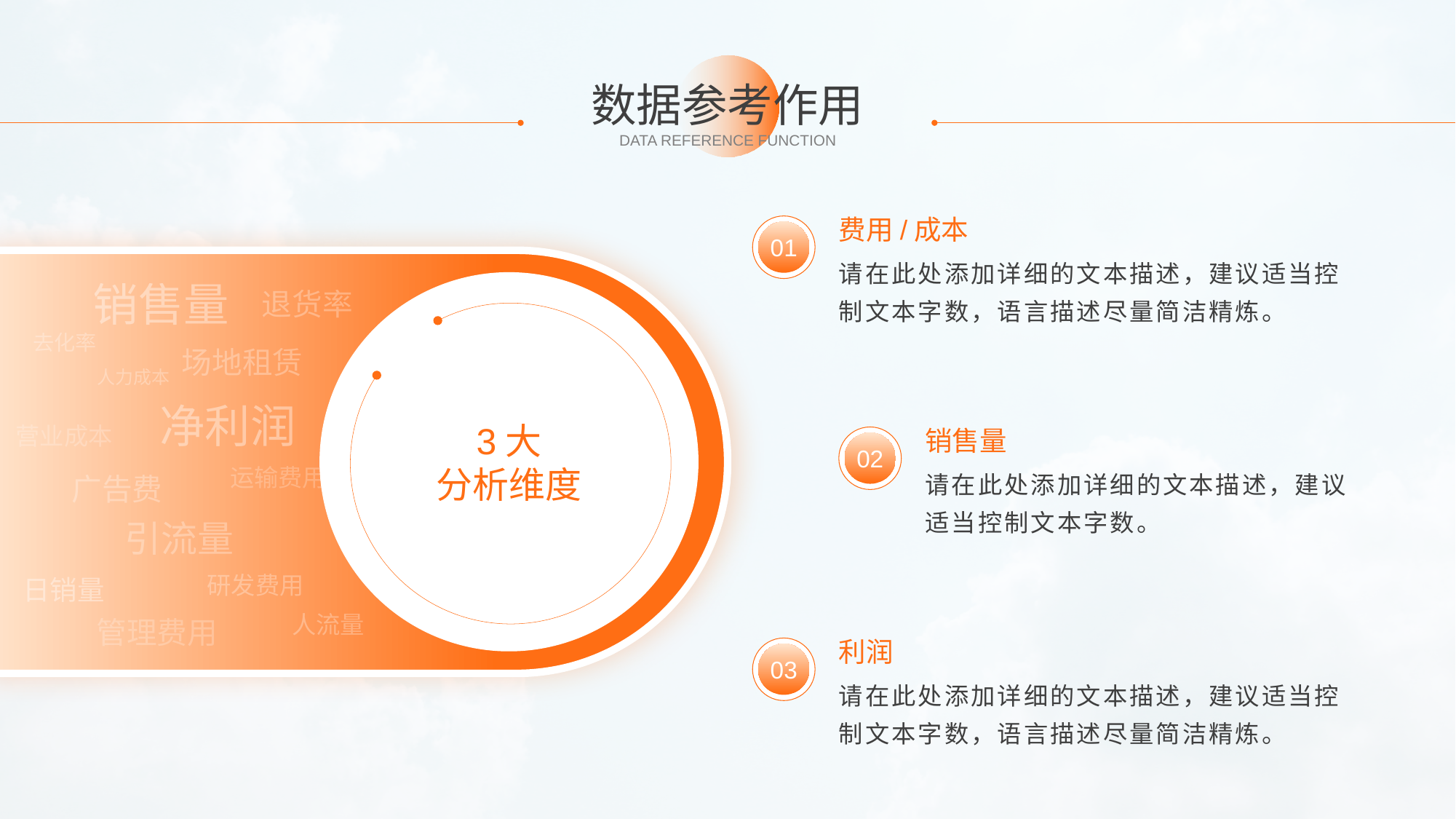

# 数据参考作用
DATA REFERENCE FUNCTION

费用/成本

01
请在此处添加详细的文本描述，建议适当控制文本字数，语言描述尽量简洁精炼。

3大
分析维度
销售量
退货率

去化率
场地租赁
人力成本
净利润
营业成本
销售量

02
请在此处添加详细的文本描述，建议适当控制文本字数。
运输费用
广告费
引流量
研发费用
日销量
人流量
管理费用
利润

03
请在此处添加详细的文本描述，建议适当控制文本字数，语言描述尽量简洁精炼。